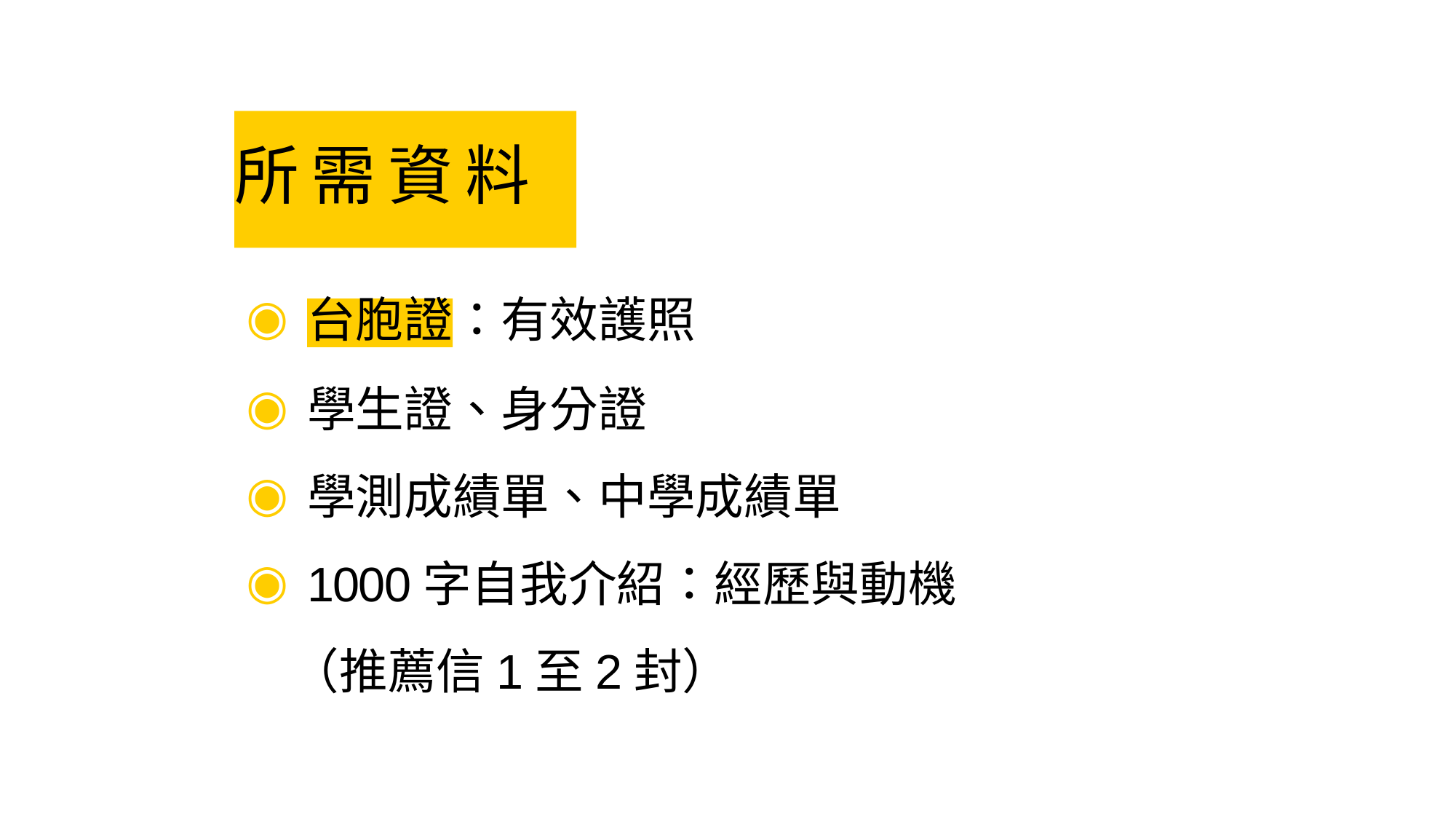

# 所需資料
台胞證：有效護照
學生證、身分證
學測成績單、中學成績單
1000字自我介紹：經歷與動機
   （推薦信1至2封）